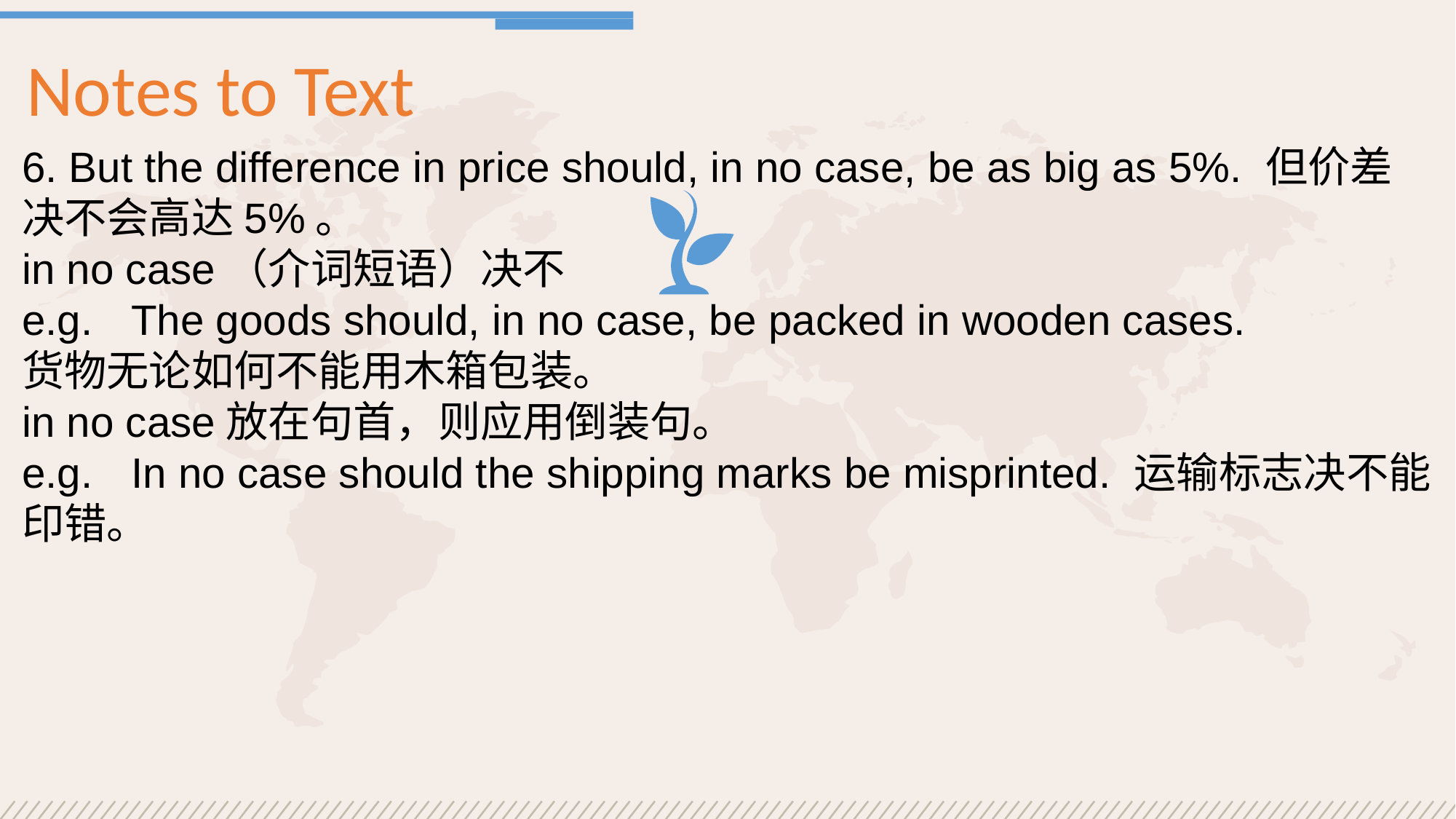

Notes to Text
6. But the difference in price should, in no case, be as big as 5%. 但价差决不会高达5%。
in no case（介词短语）决不
e.g.	The goods should, in no case, be packed in wooden cases.
货物无论如何不能用木箱包装。
in no case放在句首，则应用倒装句。
e.g.	In no case should the shipping marks be misprinted. 运输标志决不能印错。